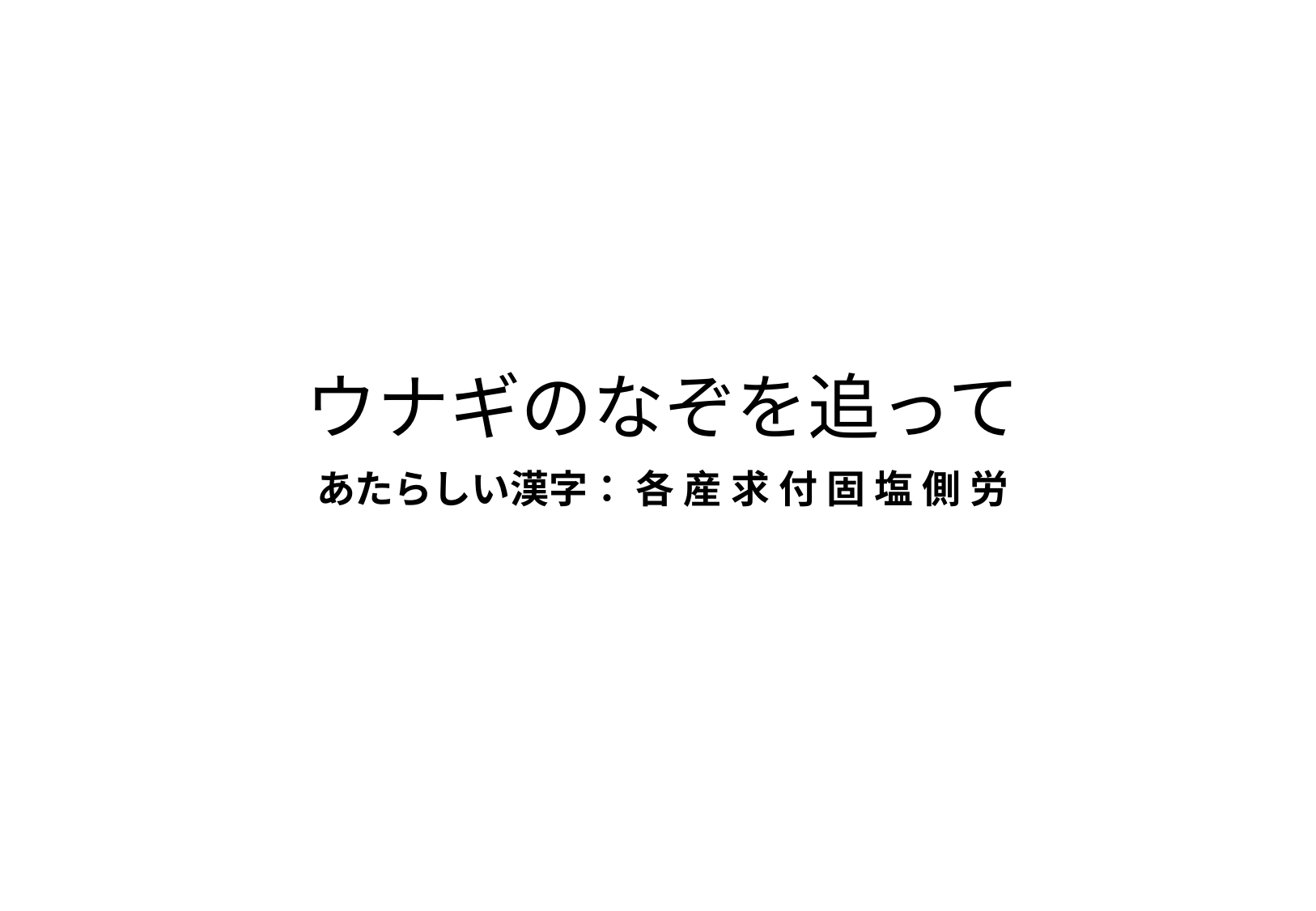

# ウナギのなぞを追って
あたらしい漢字： 各 産 求 付 固 塩 側 労